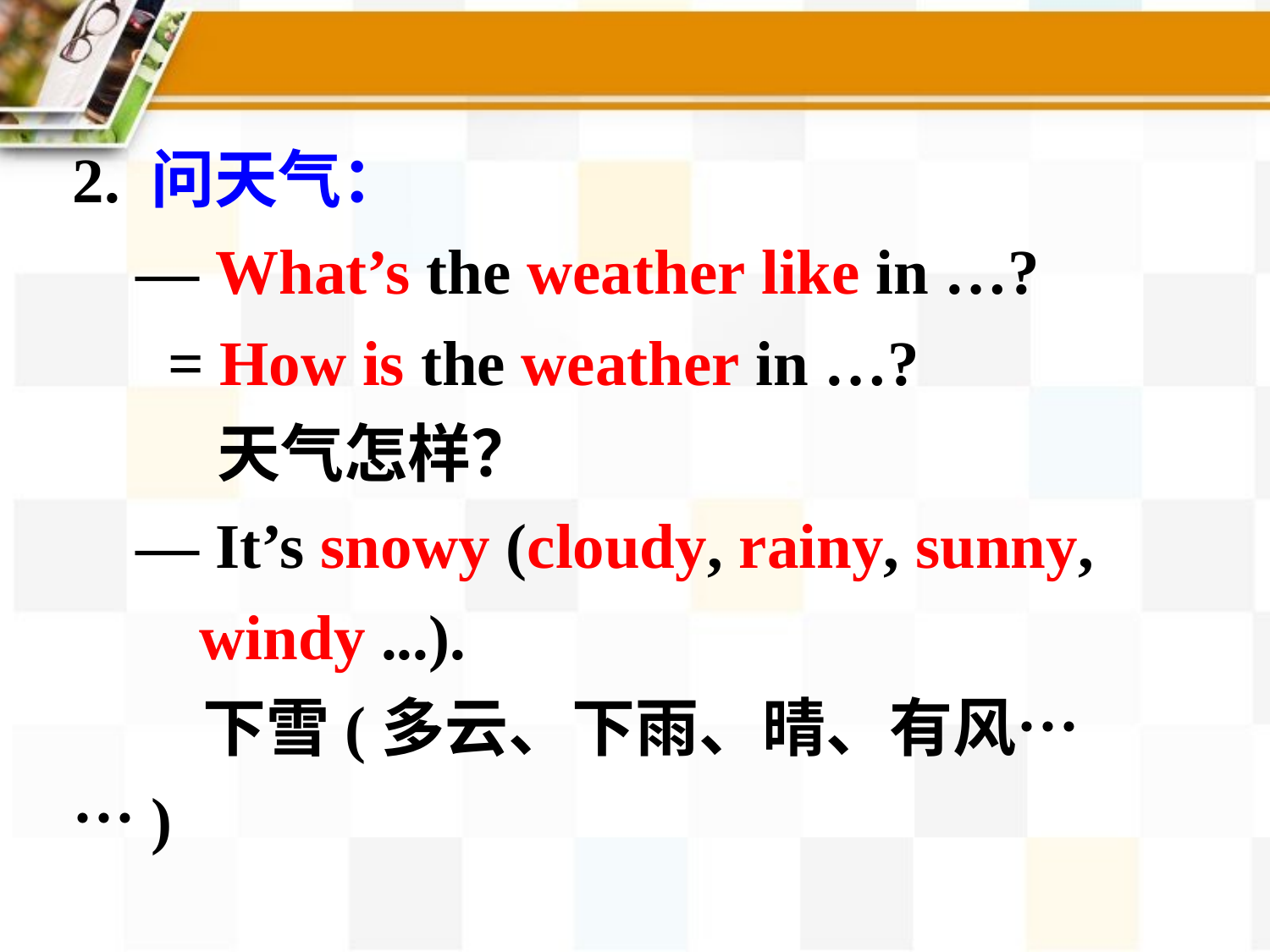

2. 问天气：
    — What’s the weather like in …?
      = How is the weather in …?
         天气怎样？
    — It’s snowy (cloudy, rainy, sunny,
        windy ...).
        下雪(多云、下雨、晴、有风……)